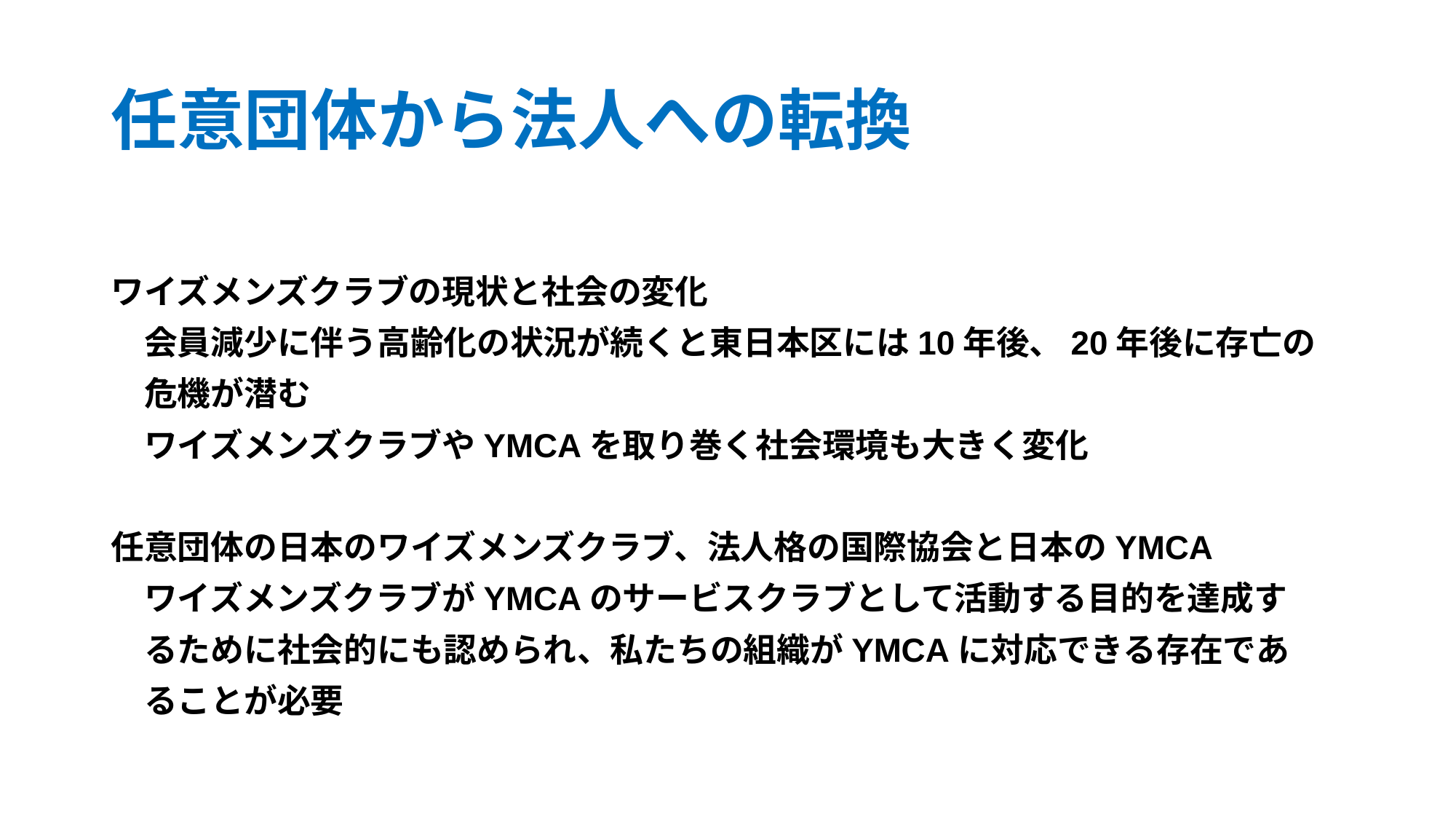

# 任意団体から法人への転換

ワイズメンズクラブの現状と社会の変化
　会員減少に伴う高齢化の状況が続くと東日本区には10年後、20年後に存亡の
　危機が潜む
　ワイズメンズクラブやYMCAを取り巻く社会環境も大きく変化

任意団体の日本のワイズメンズクラブ、法人格の国際協会と日本のYMCA
　ワイズメンズクラブがYMCAのサービスクラブとして活動する目的を達成す
　るために社会的にも認められ、私たちの組織がYMCAに対応できる存在であ
　ることが必要